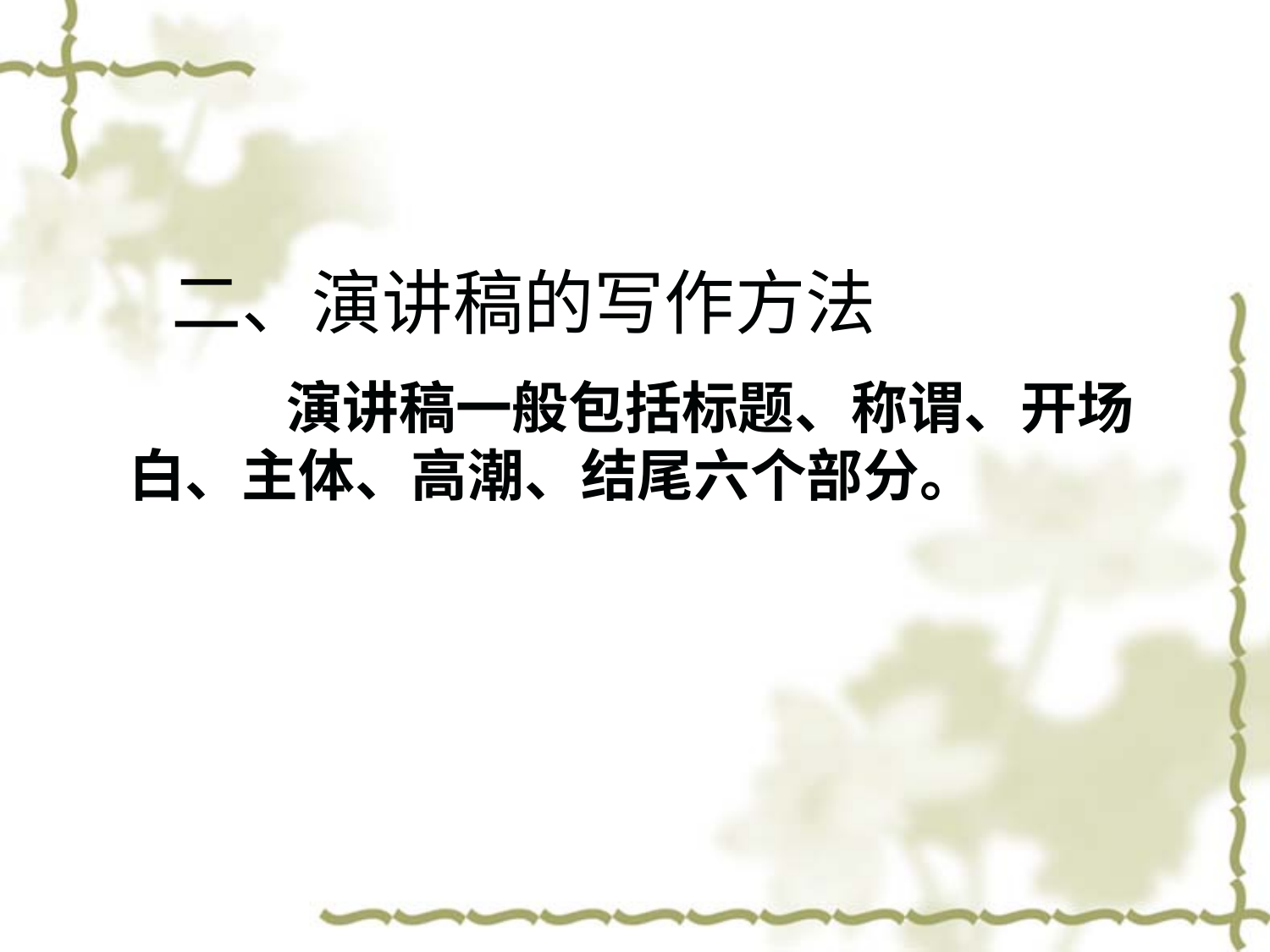

二、演讲稿的写作方法

        演讲稿一般包括标题、称谓、开场白、主体、高潮、结尾六个部分。